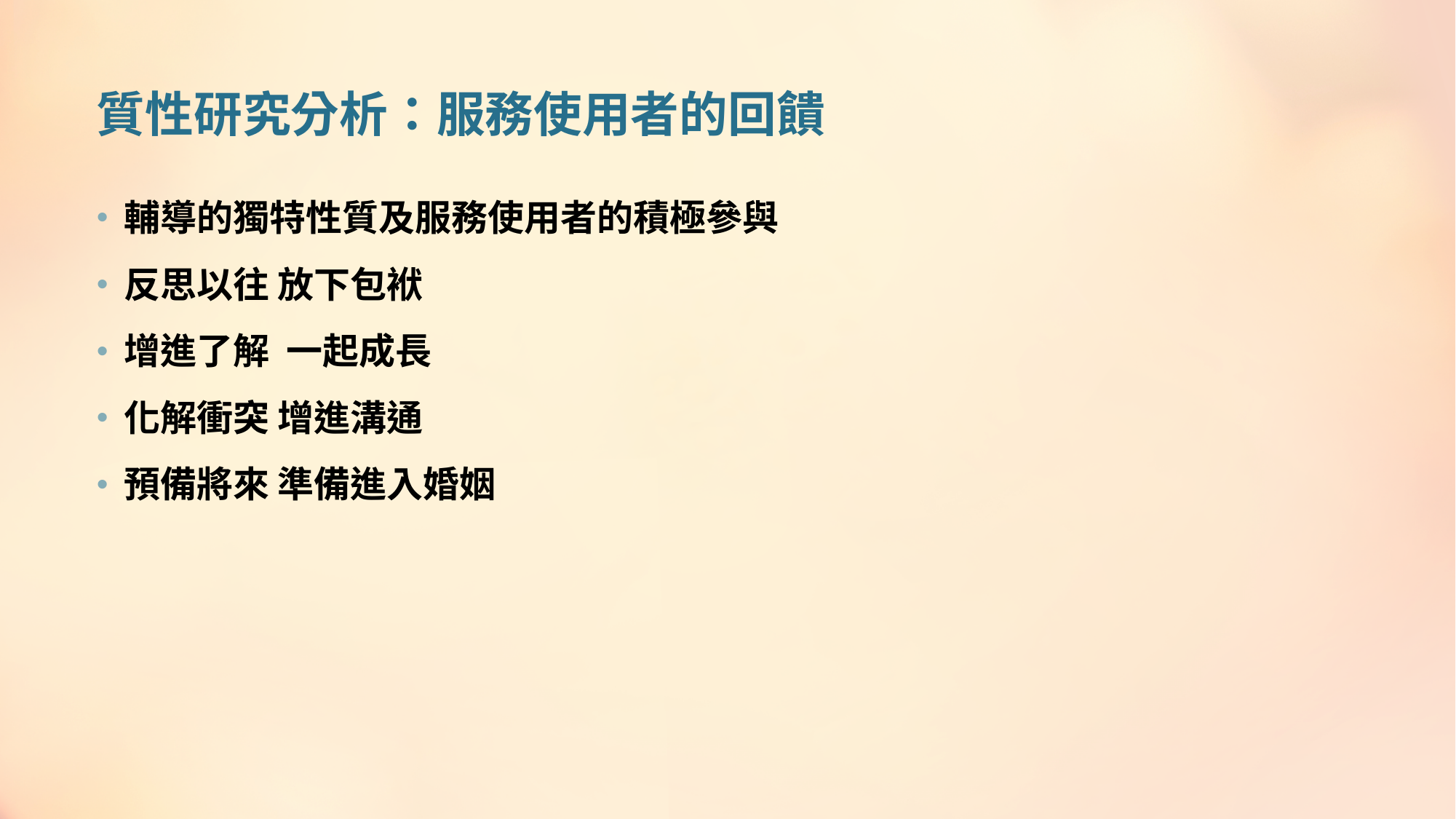

# 質性研究分析：服務使用者的回饋
輔導的獨特性質及服務使用者的積極參與
反思以往 放下包袱
增進了解  一起成長
化解衝突 增進溝通
預備將來 準備進入婚姻